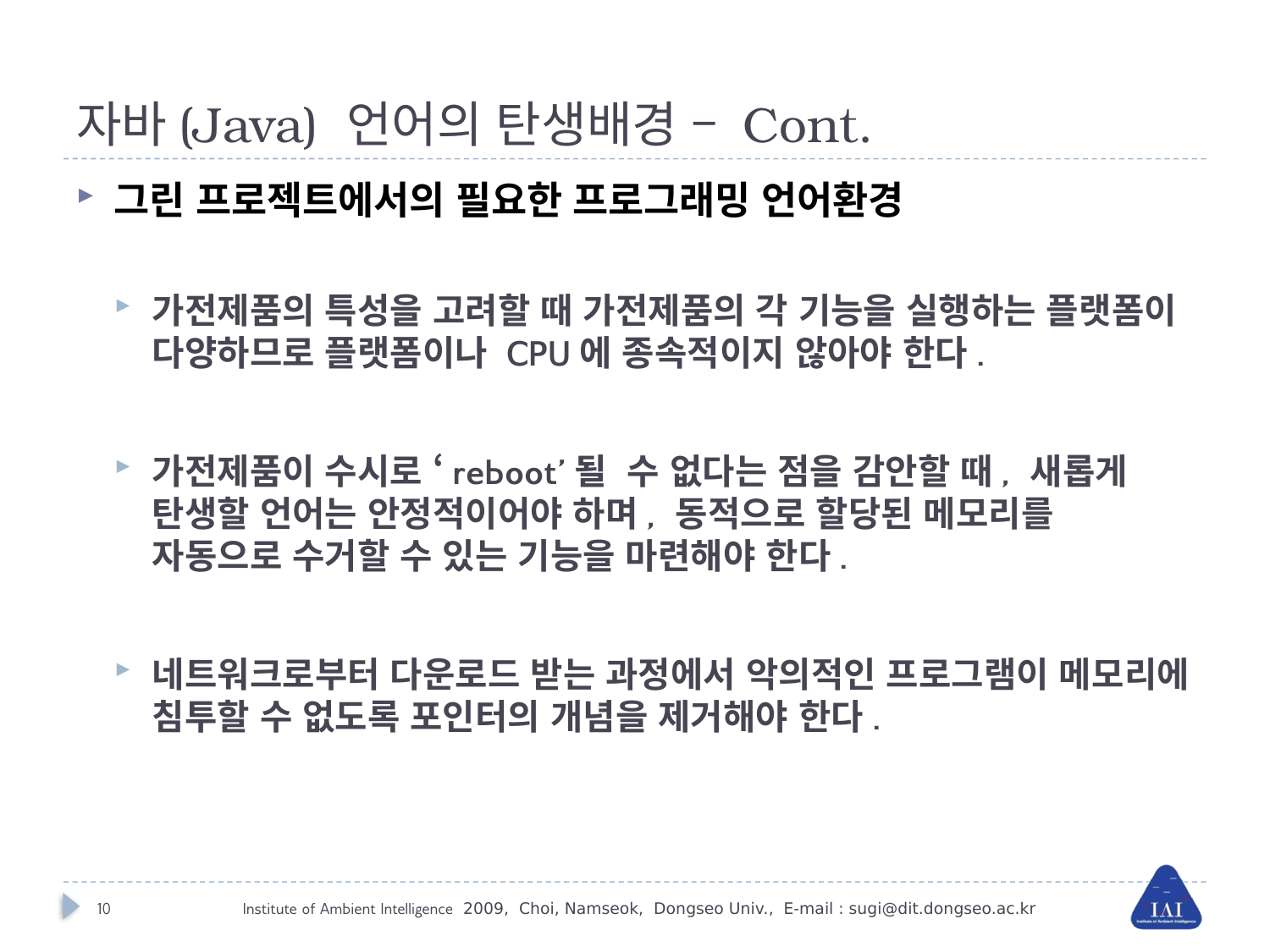

# 자바(Java) 언어의 탄생배경 – Cont.
그린 프로젝트에서의 필요한 프로그래밍 언어환경

가전제품의 특성을 고려할 때 가전제품의 각 기능을 실행하는 플랫폼이 다양하므로 플랫폼이나 CPU에 종속적이지 않아야 한다.

가전제품이 수시로 ‘reboot’될  수 없다는 점을 감안할 때, 새롭게 탄생할 언어는 안정적이어야 하며, 동적으로 할당된 메모리를 자동으로 수거할 수 있는 기능을 마련해야 한다.

네트워크로부터 다운로드 받는 과정에서 악의적인 프로그램이 메모리에 침투할 수 없도록 포인터의 개념을 제거해야 한다.